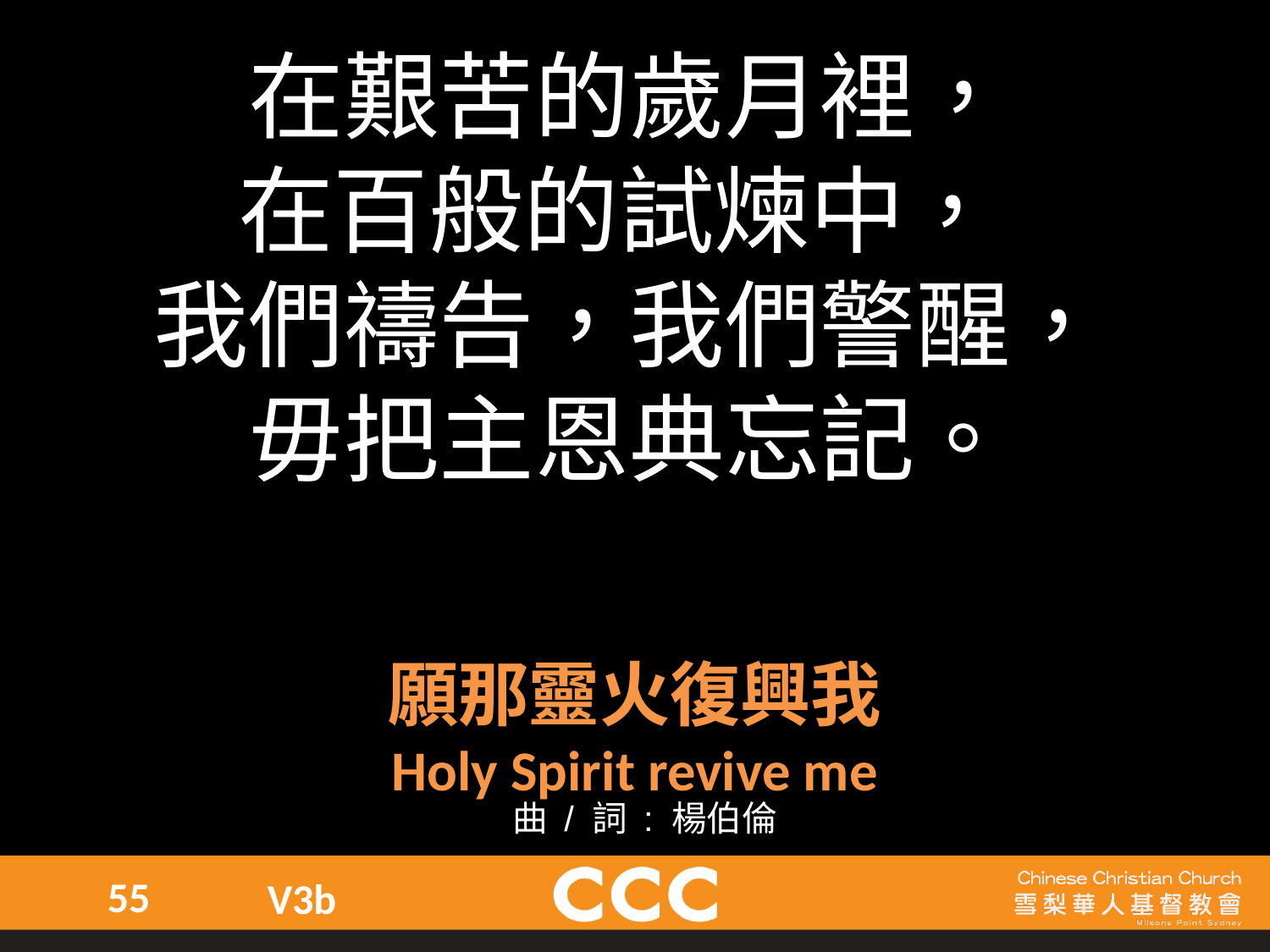

在艱苦的歲月裡，
在百般的試煉中，
我們禱告，我們警醒，
毋把主恩典忘記。
願那靈火復興我
Holy Spirit revive me
曲 / 詞 : 楊伯倫
55
V3b